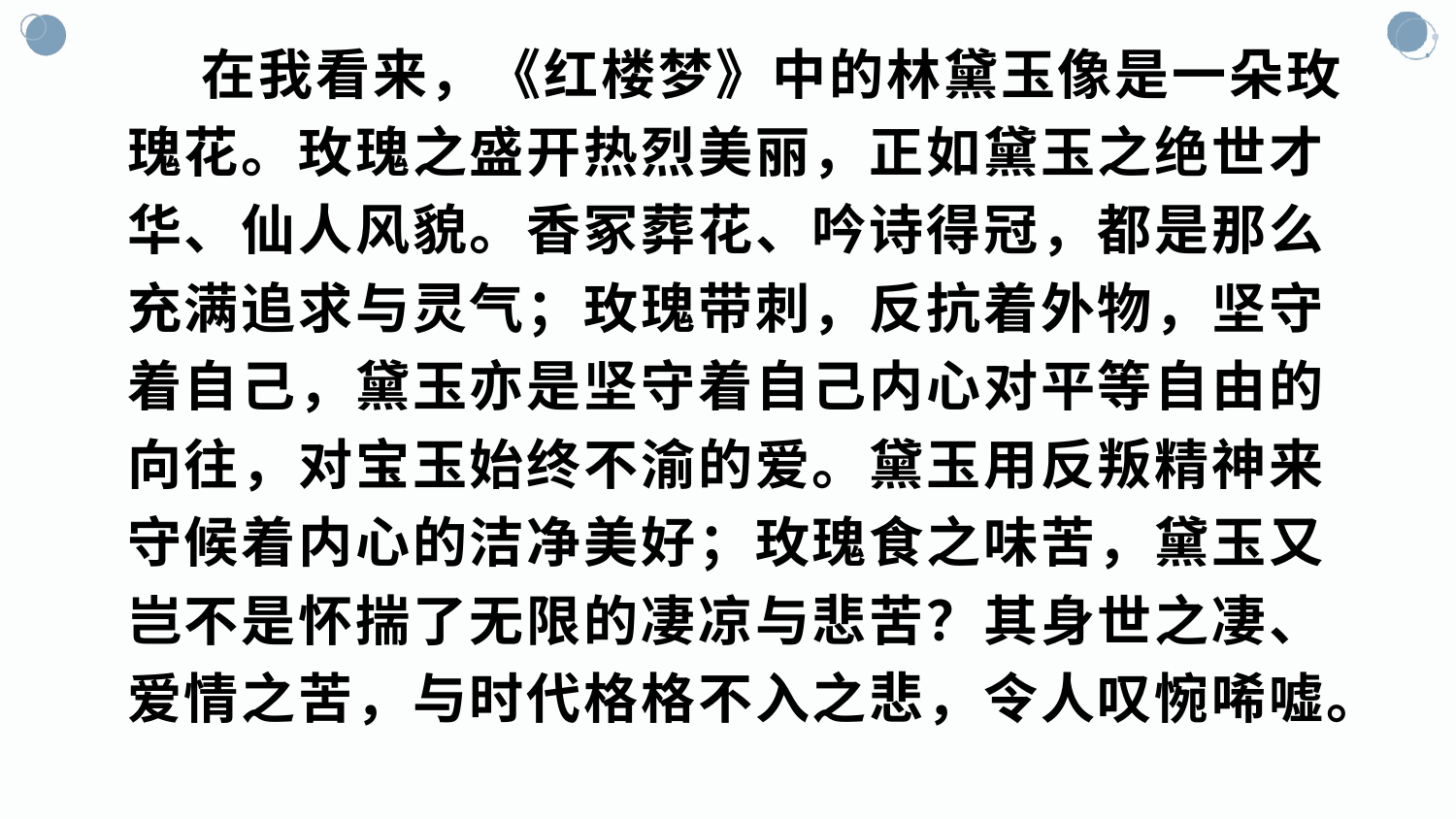

在我看来，《红楼梦》中的林黛玉像是一朵玫瑰花。玫瑰之盛开热烈美丽，正如黛玉之绝世才华、仙人风貌。香冢葬花、吟诗得冠，都是那么充满追求与灵气；玫瑰带刺，反抗着外物，坚守着自己，黛玉亦是坚守着自己内心对平等自由的向往，对宝玉始终不渝的爱。黛玉用反叛精神来守候着内心的洁净美好；玫瑰食之味苦，黛玉又岂不是怀揣了无限的凄凉与悲苦？其身世之凄、爱情之苦，与时代格格不入之悲，令人叹惋唏嘘。